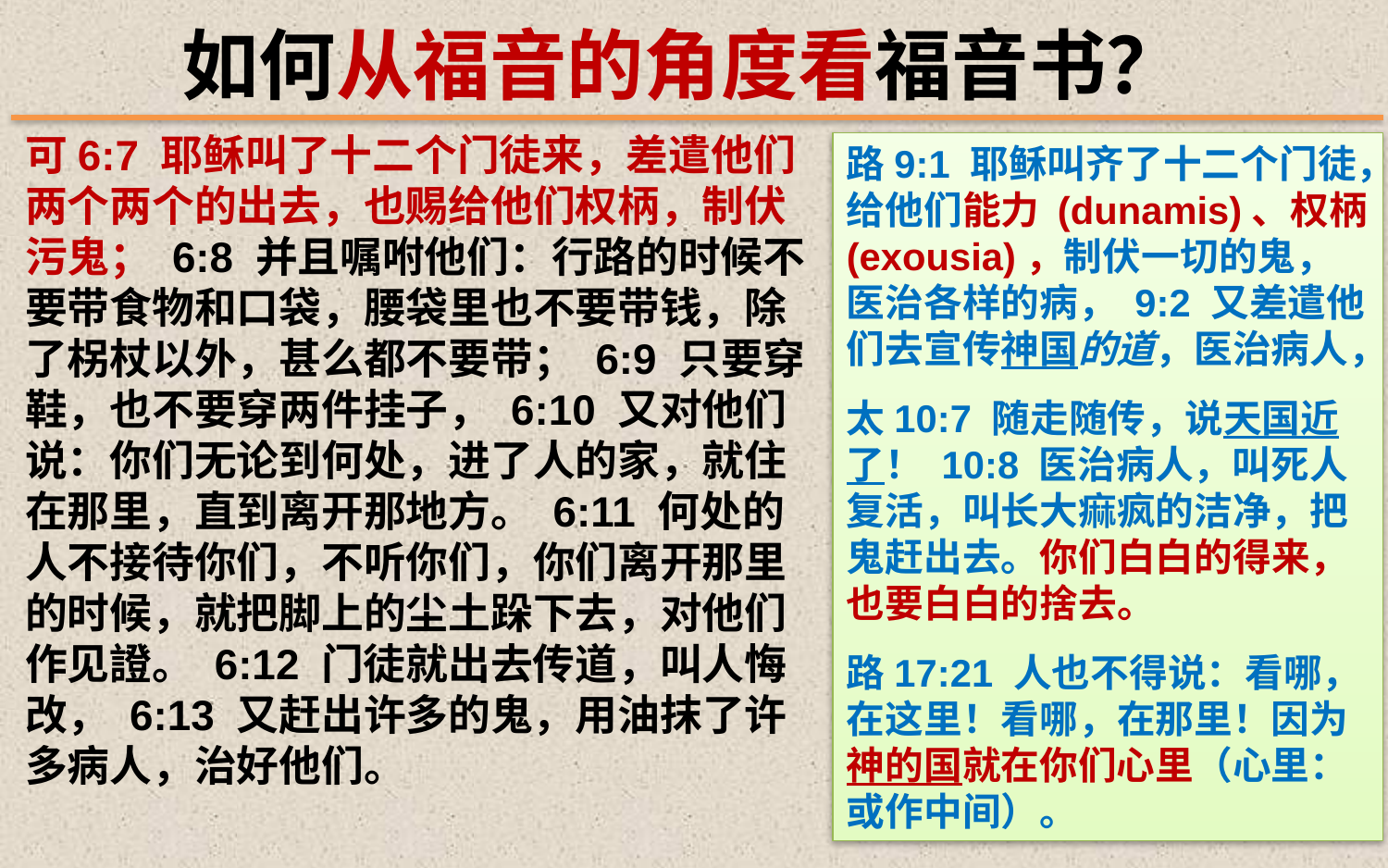

如何从福音的角度看福音书？
可6:7 耶稣叫了十二个门徒来，差遣他们两个两个的出去，也赐给他们权柄，制伏污鬼； 6:8 并且嘱咐他们：行路的时候不要带食物和口袋，腰袋里也不要带钱，除了柺杖以外，甚么都不要带； 6:9 只要穿鞋，也不要穿两件挂子， 6:10 又对他们说：你们无论到何处，进了人的家，就住在那里，直到离开那地方。 6:11 何处的人不接待你们，不听你们，你们离开那里的时候，就把脚上的尘土跺下去，对他们作见證。 6:12 门徒就出去传道，叫人悔改， 6:13 又赶出许多的鬼，用油抹了许多病人，治好他们。
路9:1 耶稣叫齐了十二个门徒，给他们能力 (dunamis)、权柄 (exousia)，制伏一切的鬼，医治各样的病， 9:2 又差遣他们去宣传神国的道，医治病人，
太10:7 随走随传，说天国近了！ 10:8 医治病人，叫死人复活，叫长大痲疯的洁净，把鬼赶出去。你们白白的得来，也要白白的捨去。
路17:21 人也不得说：看哪，在这里！看哪，在那里！因为神的国就在你们心里（心里：或作中间）。